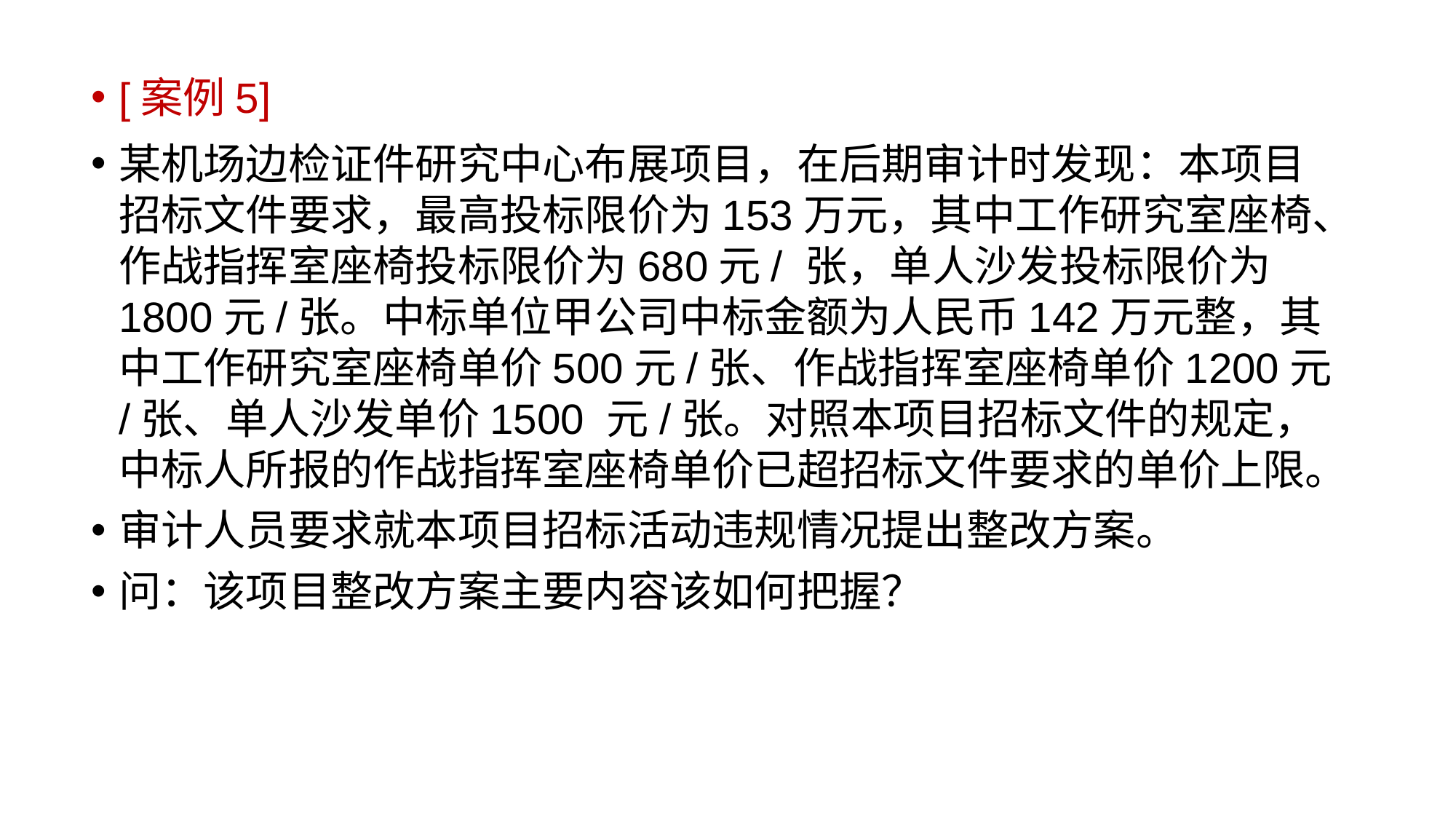

[案例5]
某机场边检证件研究中心布展项目，在后期审计时发现：本项目招标文件要求，最高投标限价为153万元，其中工作研究室座椅、作战指挥室座椅投标限价为680元/ 张，单人沙发投标限价为1800元/张。中标单位甲公司中标金额为人民币142万元整，其中工作研究室座椅单价500元/张、作战指挥室座椅单价1200元/张、单人沙发单价1500 元/张。对照本项目招标文件的规定，中标人所报的作战指挥室座椅单价已超招标文件要求的单价上限。
审计人员要求就本项目招标活动违规情况提出整改方案。
问：该项目整改方案主要内容该如何把握？